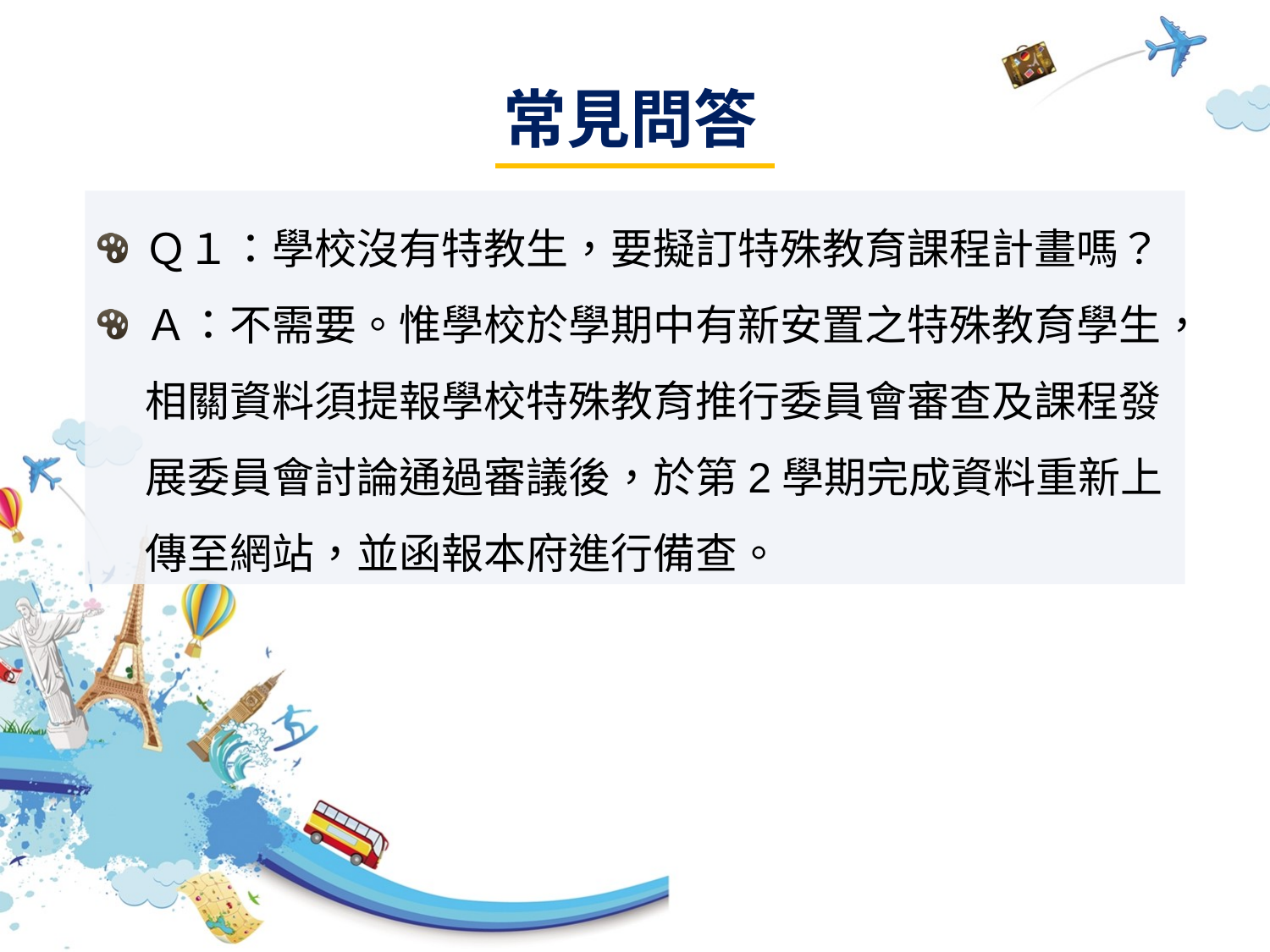

# 常見問答
Ｑ１：學校沒有特教生，要擬訂特殊教育課程計畫嗎？
Ａ：不需要。惟學校於學期中有新安置之特殊教育學生，相關資料須提報學校特殊教育推行委員會審查及課程發展委員會討論通過審議後，於第2學期完成資料重新上傳至網站，並函報本府進行備查。